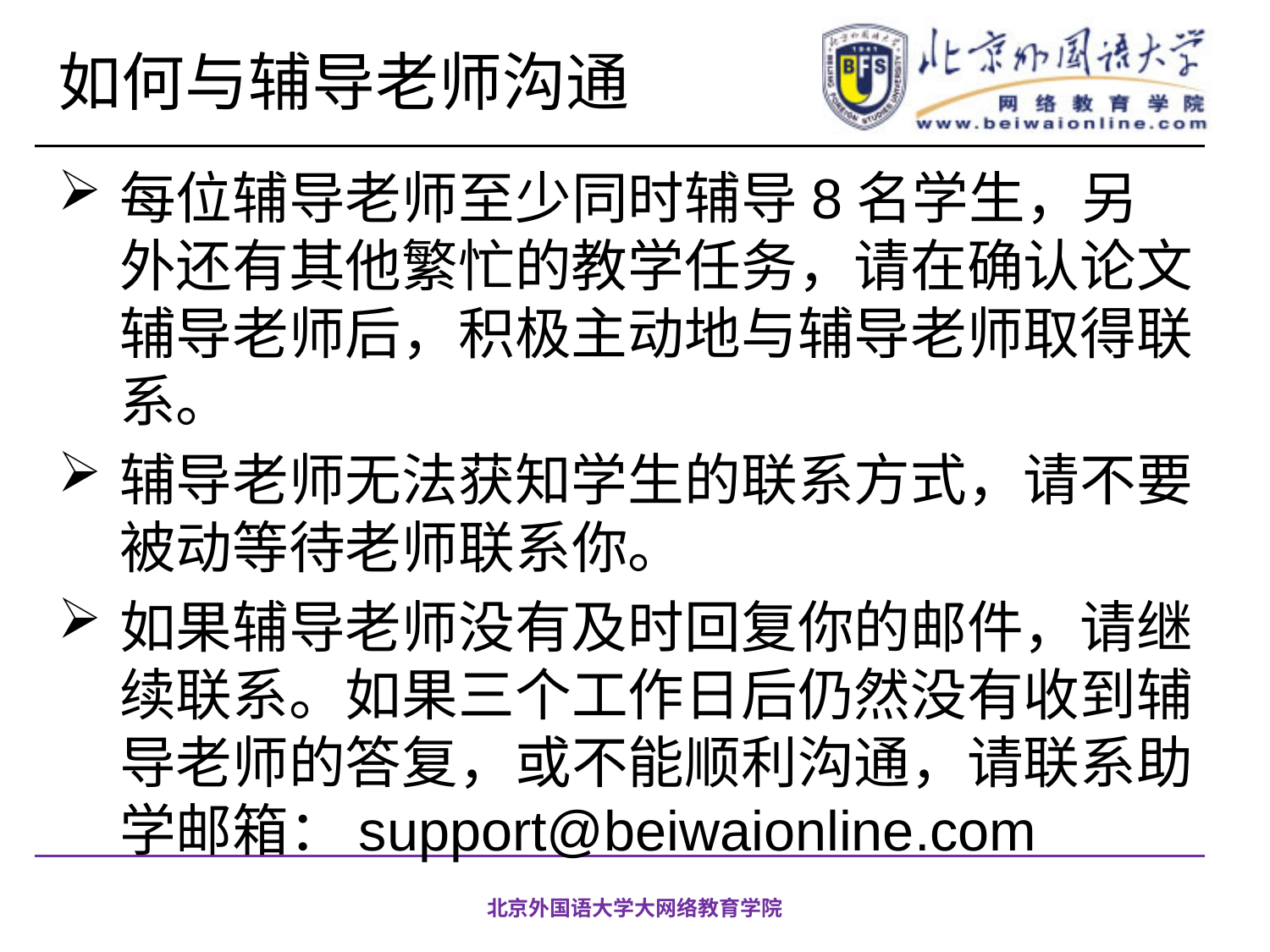

# 如何与辅导老师沟通
每位辅导老师至少同时辅导8名学生，另外还有其他繁忙的教学任务，请在确认论文辅导老师后，积极主动地与辅导老师取得联系。
辅导老师无法获知学生的联系方式，请不要被动等待老师联系你。
如果辅导老师没有及时回复你的邮件，请继续联系。如果三个工作日后仍然没有收到辅导老师的答复，或不能顺利沟通，请联系助学邮箱：support@beiwaionline.com

北京外国语大学大网络教育学院
28